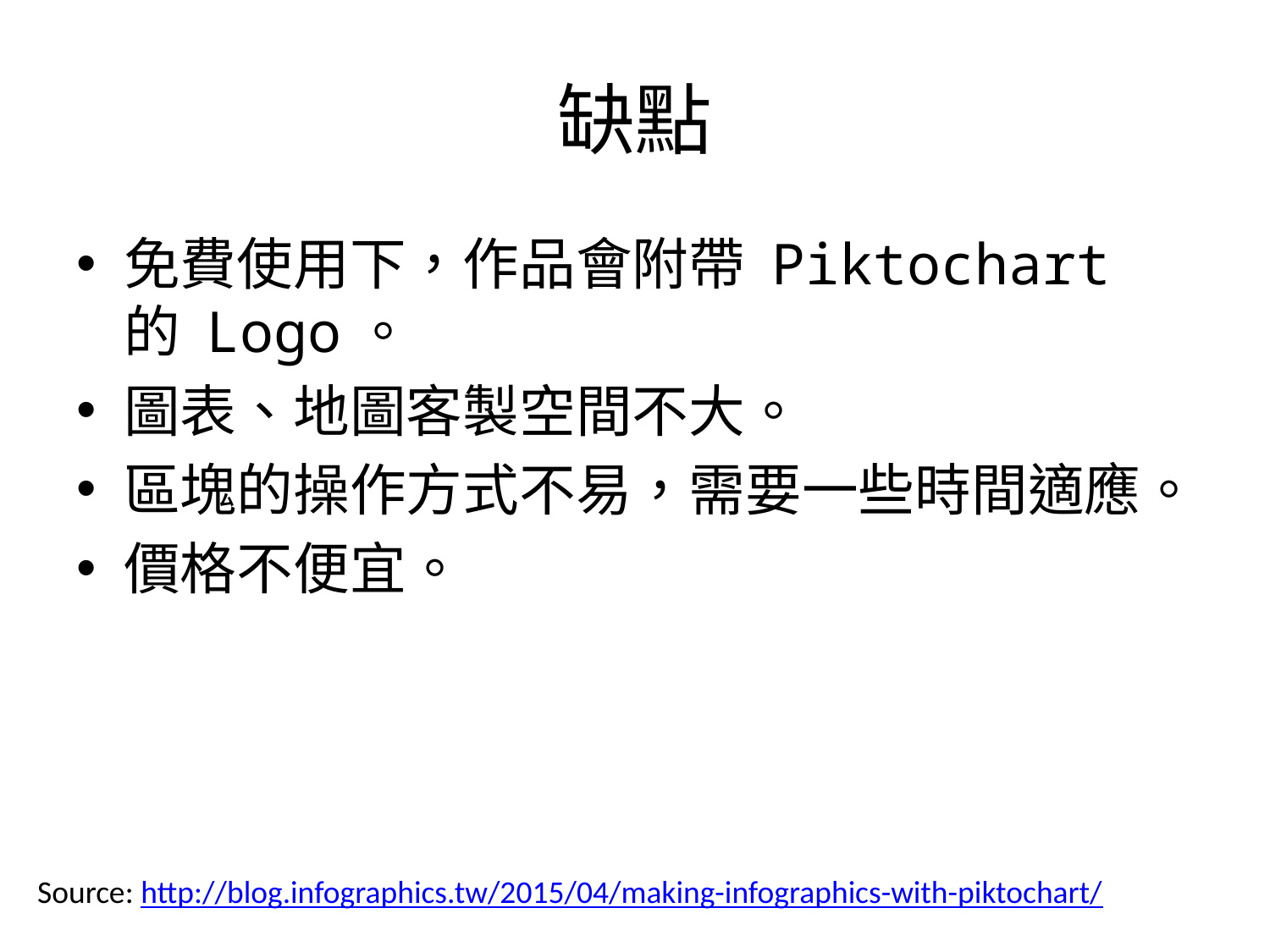

# 缺點
免費使用下，作品會附帶 Piktochart 的 Logo。
圖表、地圖客製空間不大。
區塊的操作方式不易，需要一些時間適應。
價格不便宜。
Source: http://blog.infographics.tw/2015/04/making-infographics-with-piktochart/